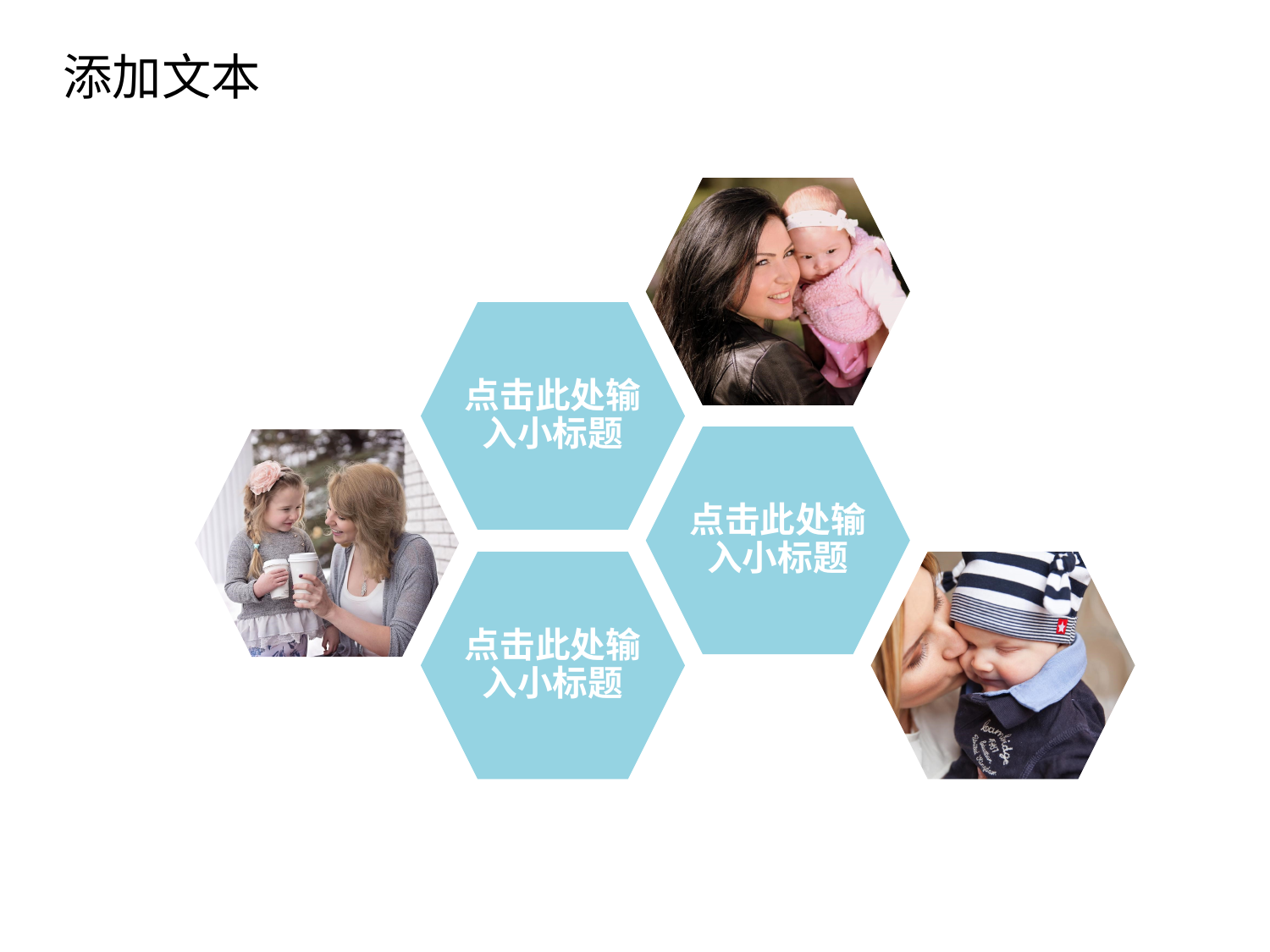

添加文本
点击此处输入小标题
点击此处输入小标题
点击此处输入小标题
点击添加文本
点击添加文本
点击添加文本
点击添加文本